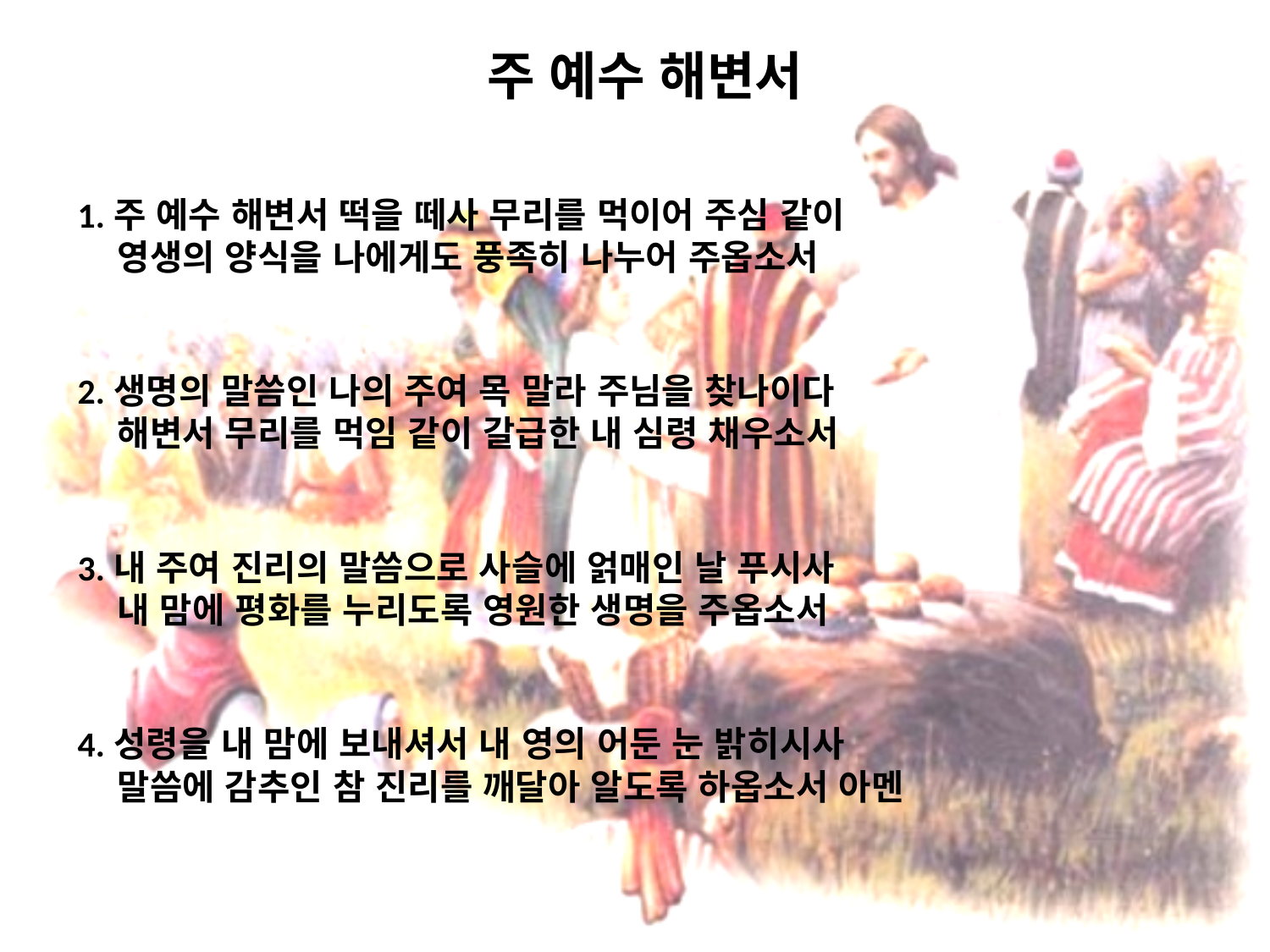

# 주 예수 해변서
1.주 예수 해변서 떡을 떼사 무리를 먹이어 주심 같이
    영생의 양식을 나에게도 풍족히 나누어 주옵소서
2.생명의 말씀인 나의 주여 목 말라 주님을 찾나이다
    해변서 무리를 먹임 같이 갈급한 내 심령 채우소서
3.내 주여 진리의 말씀으로 사슬에 얽매인 날 푸시사
    내 맘에 평화를 누리도록 영원한 생명을 주옵소서
4.성령을 내 맘에 보내셔서 내 영의 어둔 눈 밝히시사
    말씀에 감추인 참 진리를 깨달아 알도록 하옵소서 아멘